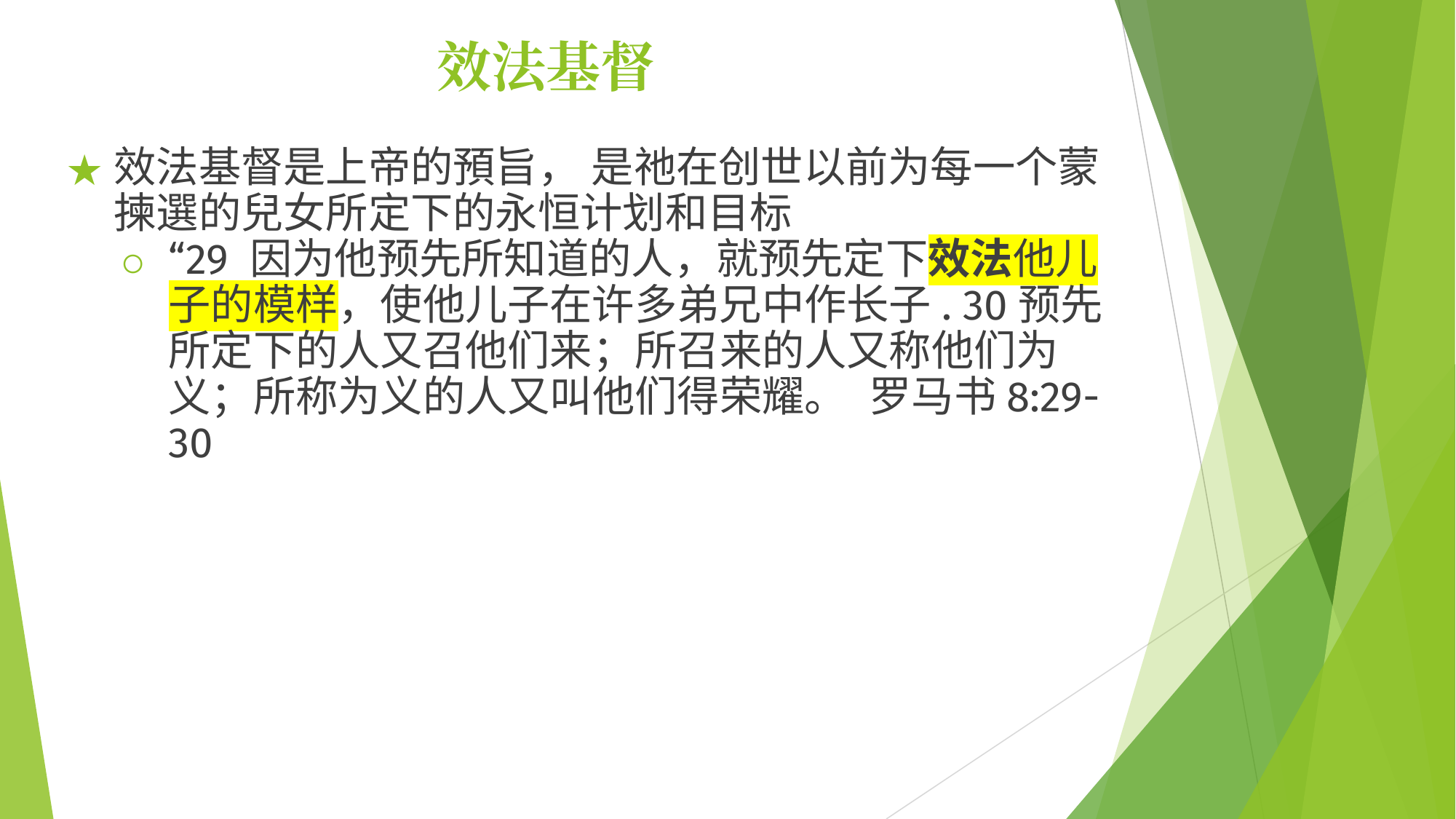

# 效法基督
效法基督是上帝的預旨， 是祂在创世以前为每一个蒙揀選的兒女所定下的永恒计划和目标
“29 因为他预先所知道的人，就预先定下效法他儿子的模样，使他儿子在许多弟兄中作长子. 30预先所定下的人又召他们来；所召来的人又称他们为义；所称为义的人又叫他们得荣耀。  罗马书8:29-30